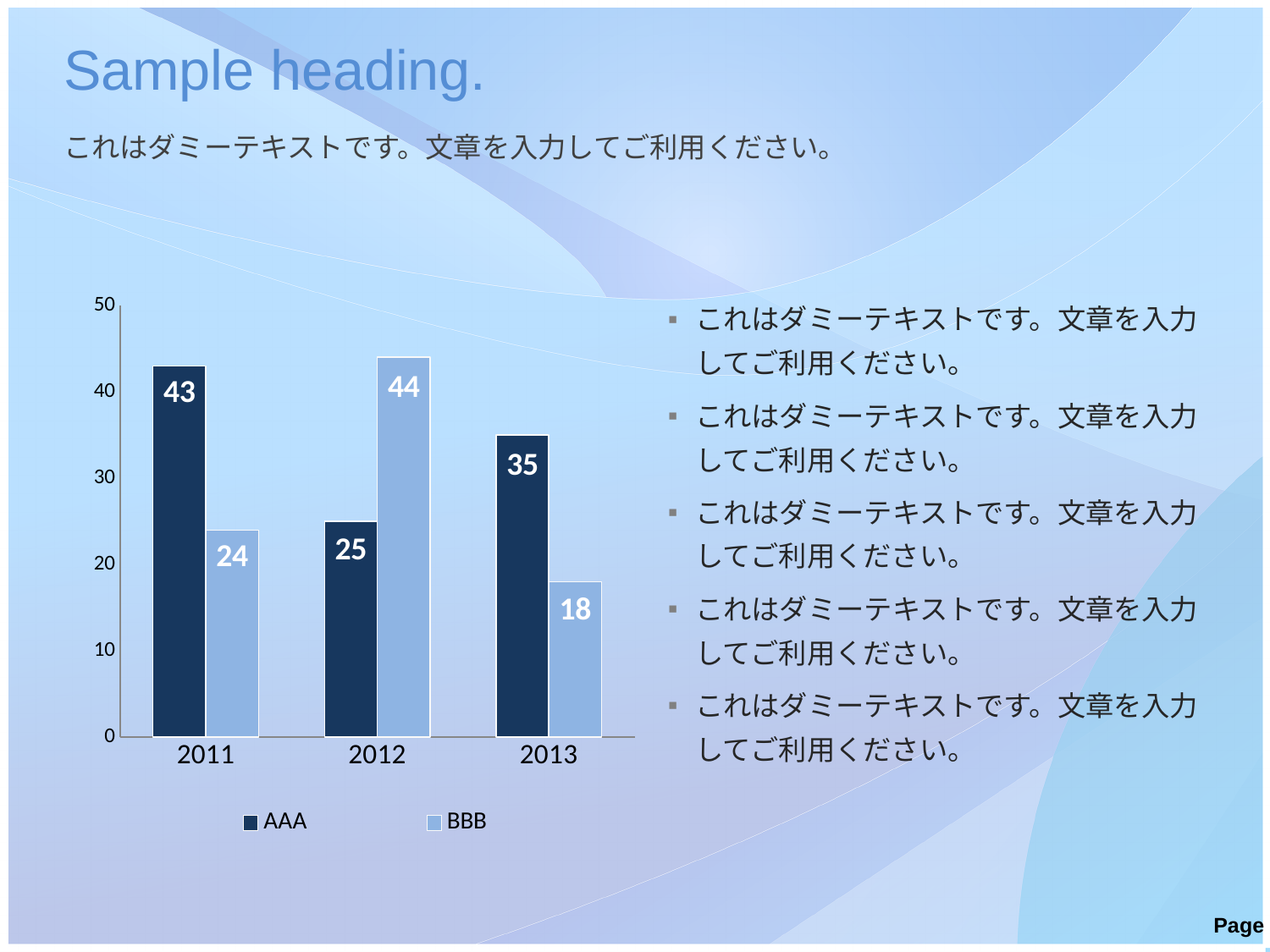

# Sample heading.
これはダミーテキストです。文章を入力してご利用ください。
これはダミーテキストです。文章を入力してご利用ください。
これはダミーテキストです。文章を入力してご利用ください。
これはダミーテキストです。文章を入力してご利用ください。
これはダミーテキストです。文章を入力してご利用ください。
これはダミーテキストです。文章を入力してご利用ください。

### Chart

| Category | AAA | BBB |
|---|---|---|
| 2011 | 43.0 | 24.0 |
| 2012 | 25.0 | 44.0 |
| 2013 | 35.0 | 18.0 |